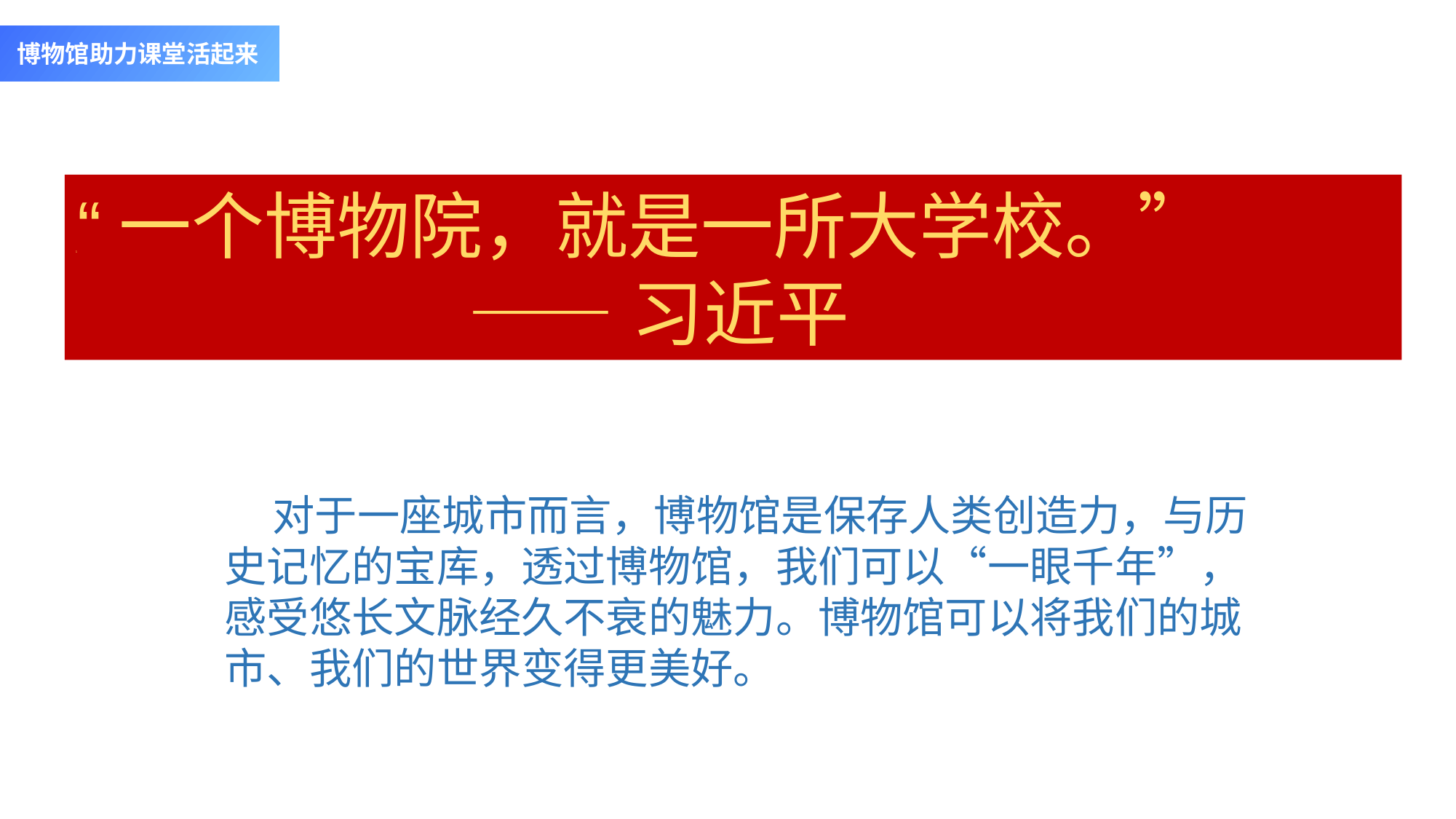

1“一个博物院，就是一所大学校。”
                        ——习近平
    对于一座城市而言，博物馆是保存人类创造力，与历史记忆的宝库，透过博物馆，我们可以“一眼千年”，感受悠长文脉经久不衰的魅力。博物馆可以将我们的城市、我们的世界变得更美好。